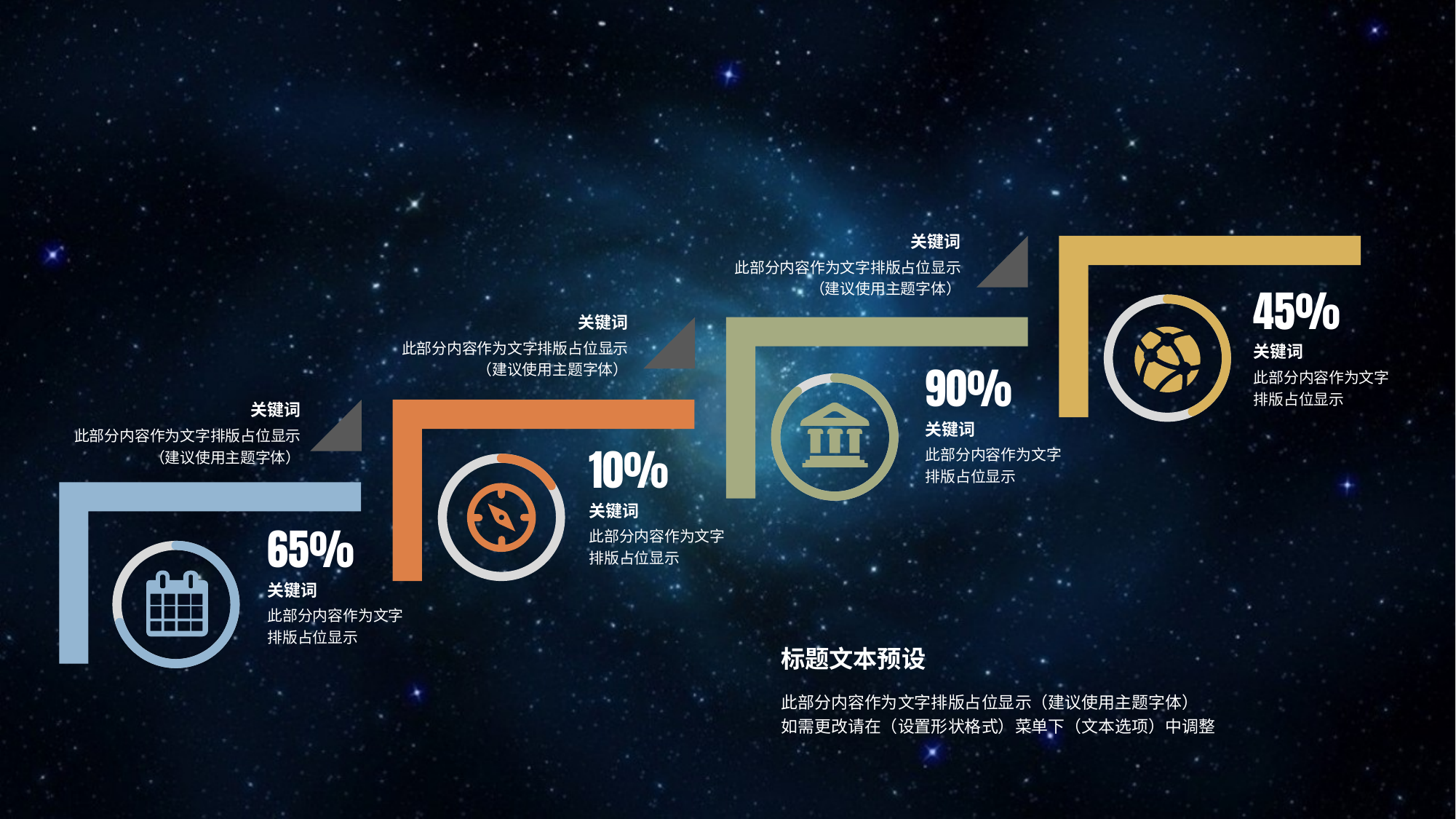

#

关键词
此部分内容作为文字排版占位显示
（建议使用主题字体）

45%
关键词
此部分内容作为文字排版占位显示

关键词
此部分内容作为文字排版占位显示
（建议使用主题字体）

90%
关键词
此部分内容作为文字排版占位显示

关键词
此部分内容作为文字排版占位显示
（建议使用主题字体）

10%
关键词
此部分内容作为文字排版占位显示

65%
关键词
此部分内容作为文字排版占位显示

标题文本预设
此部分内容作为文字排版占位显示（建议使用主题字体）
如需更改请在（设置形状格式）菜单下（文本选项）中调整